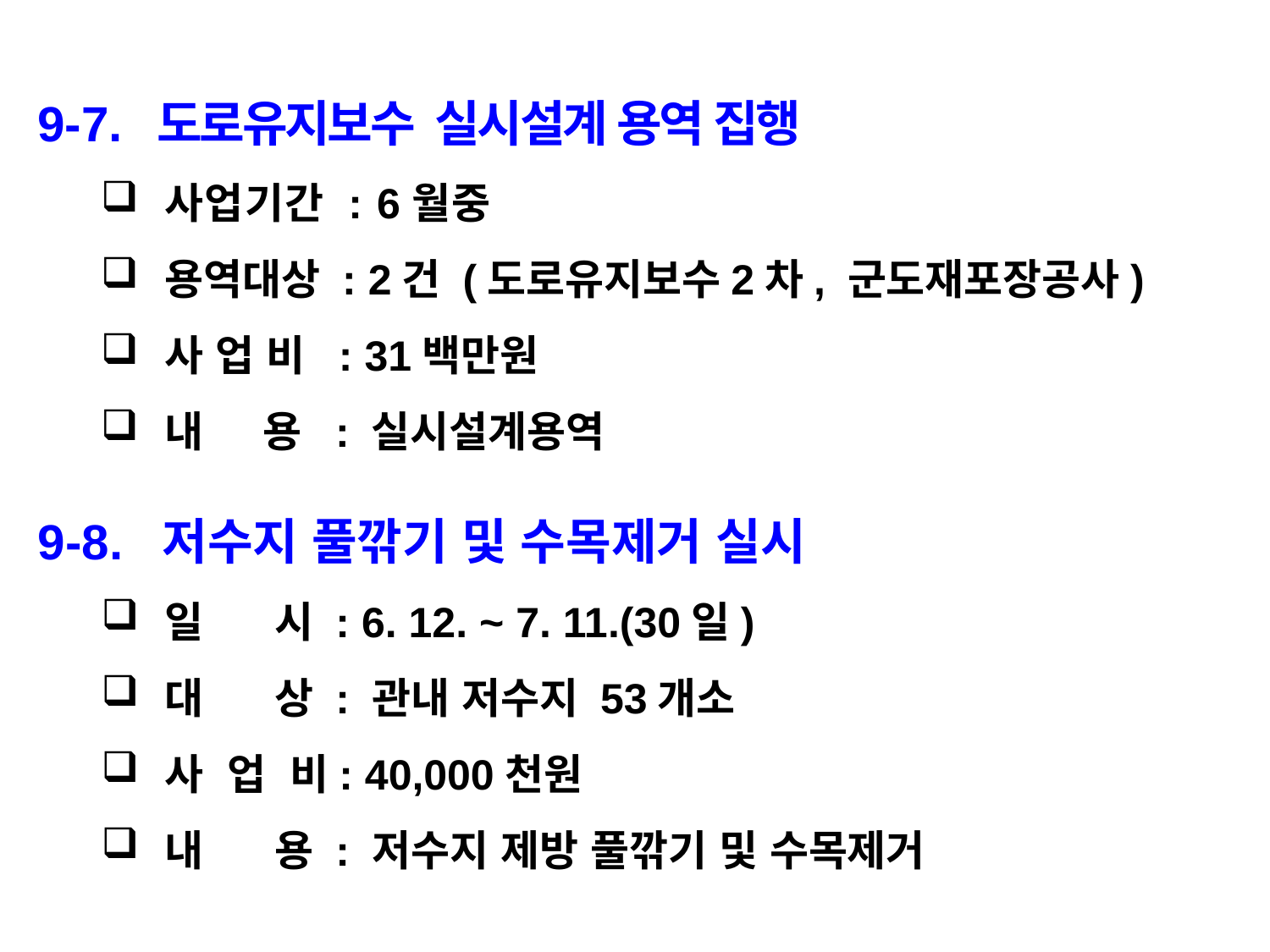

9-7.  도로유지보수  실시설계 용역 집행
사업기간 : 6월중
용역대상 : 2건 (도로유지보수2차, 군도재포장공사)
사 업 비  : 31백만원
내     용  : 실시설계용역

9-8.  저수지 풀깎기 및 수목제거 실시
일      시 : 6. 12. ~ 7. 11.(30일)
대      상 : 관내 저수지 53개소
사  업  비: 40,000천원
내      용 : 저수지 제방 풀깎기 및 수목제거